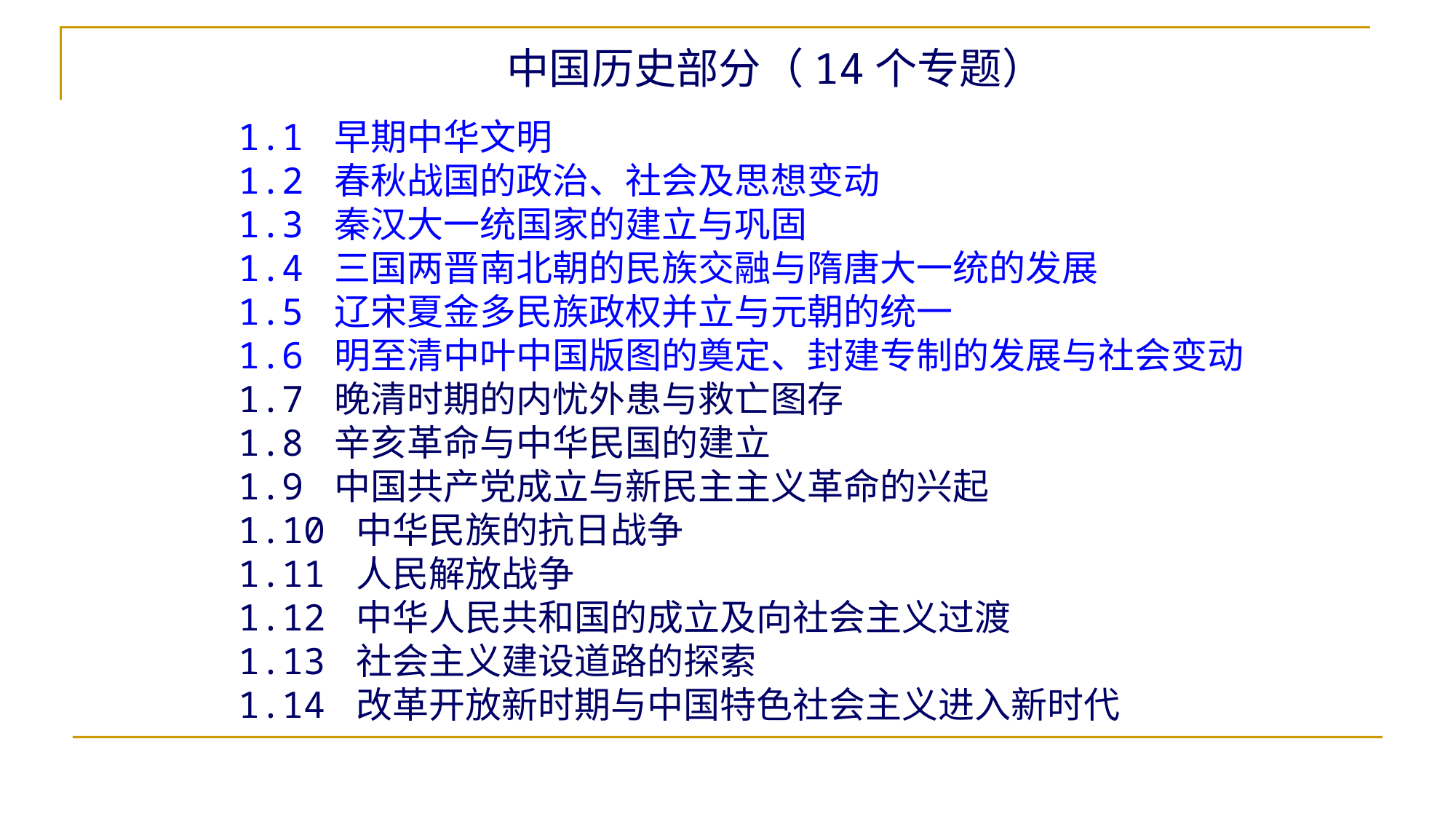

中国历史部分（14个专题）
1.1 早期中华文明
1.2 春秋战国的政治、社会及思想变动
1.3 秦汉大一统国家的建立与巩固
1.4 三国两晋南北朝的民族交融与隋唐大一统的发展
1.5 辽宋夏金多民族政权并立与元朝的统一
1.6 明至清中叶中国版图的奠定、封建专制的发展与社会变动
1.7 晚清时期的内忧外患与救亡图存
1.8 辛亥革命与中华民国的建立
1.9 中国共产党成立与新民主主义革命的兴起
1.10 中华民族的抗日战争
1.11 人民解放战争
1.12 中华人民共和国的成立及向社会主义过渡
1.13 社会主义建设道路的探索
1.14 改革开放新时期与中国特色社会主义进入新时代